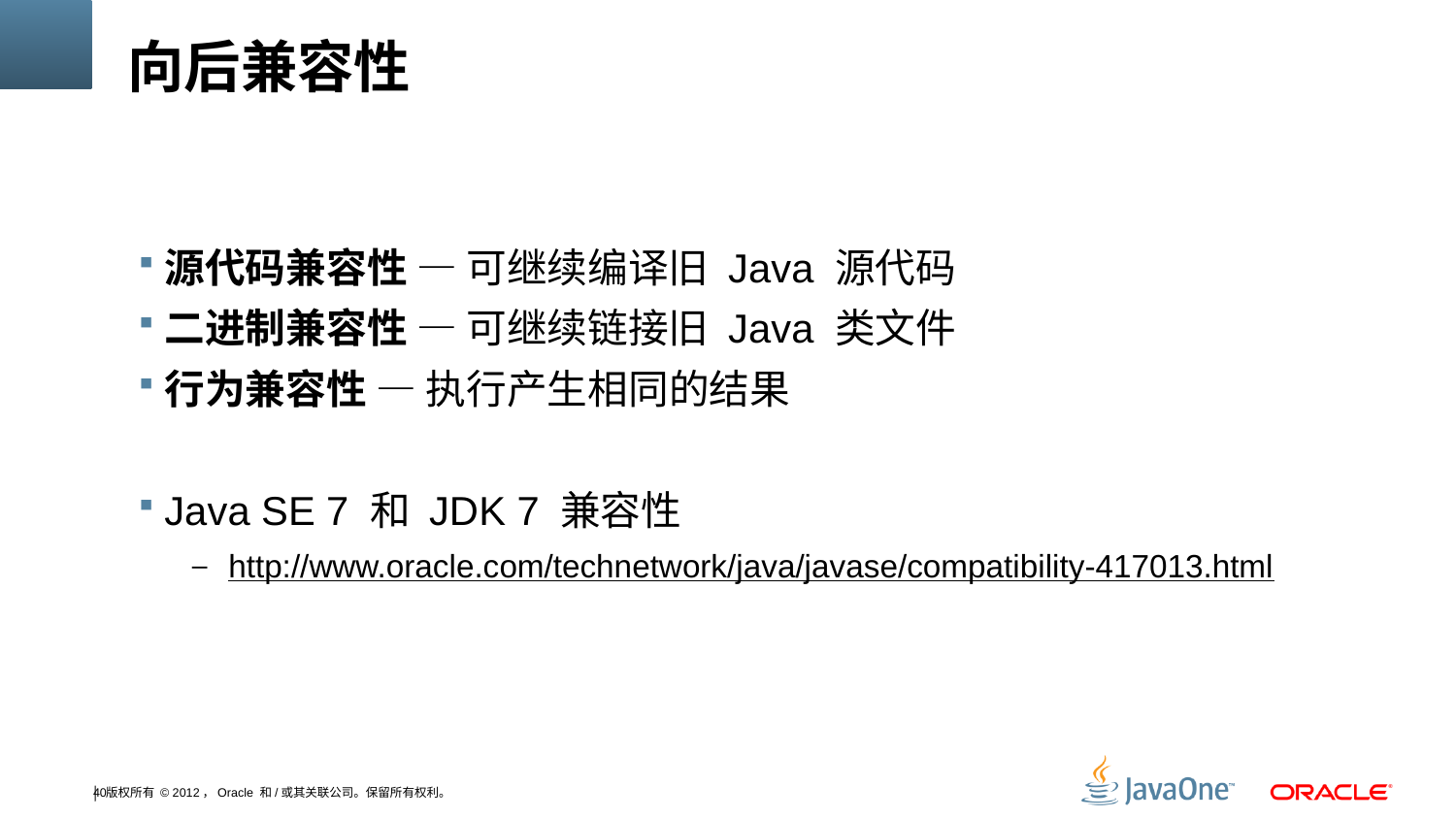

# 向后兼容性
源代码兼容性 — 可继续编译旧 Java 源代码
二进制兼容性 — 可继续链接旧 Java 类文件
行为兼容性 — 执行产生相同的结果

Java SE 7 和 JDK 7 兼容性
http://www.oracle.com/technetwork/java/javase/compatibility-417013.html